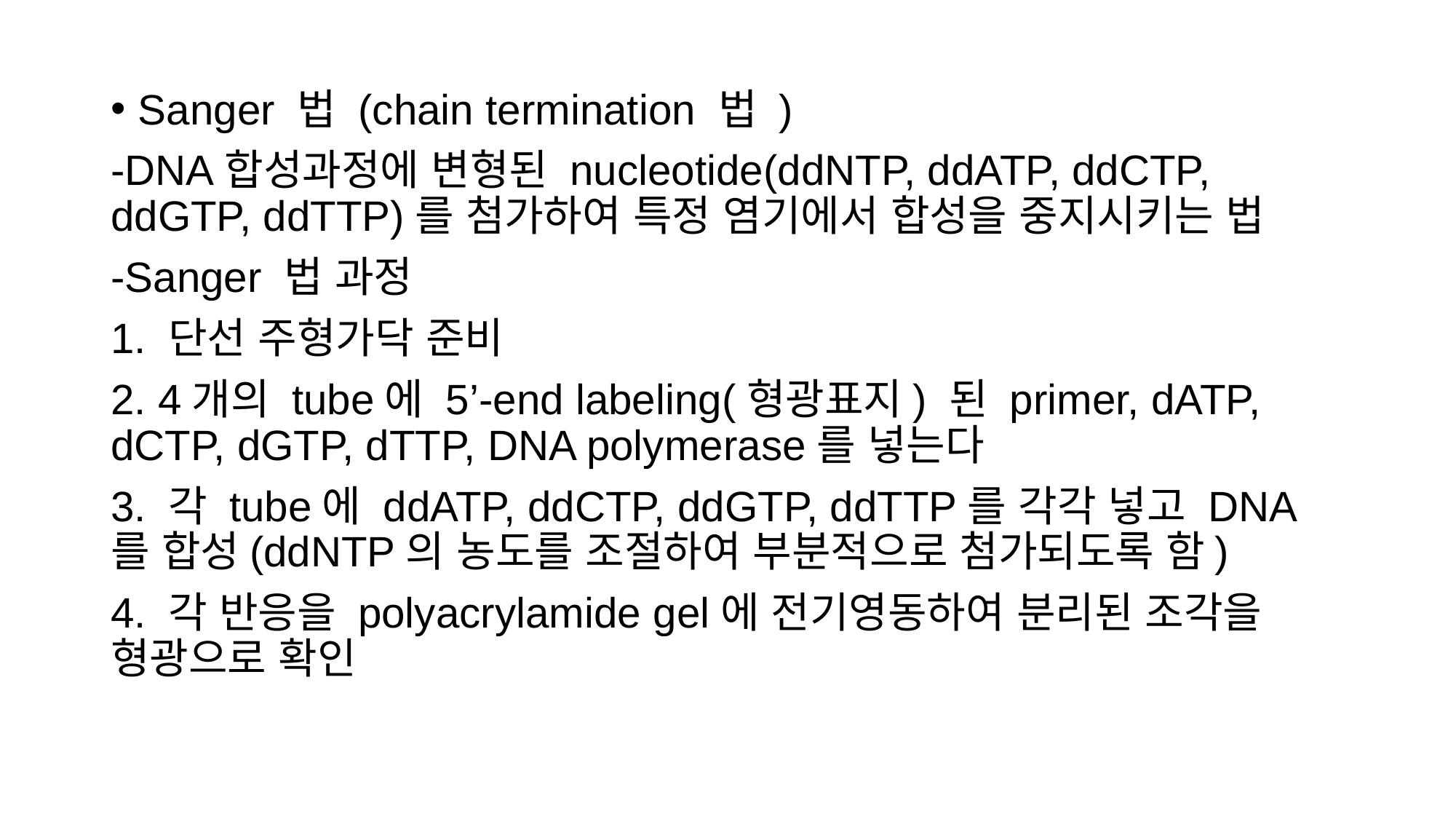

Sanger 법 (chain termination 법 )
-DNA합성과정에 변형된 nucleotide(ddNTP, ddATP, ddCTP, ddGTP, ddTTP)를 첨가하여 특정 염기에서 합성을 중지시키는 법
-Sanger 법 과정
1. 단선 주형가닥 준비
2. 4개의 tube에 5’-end labeling(형광표지) 된 primer, dATP, dCTP, dGTP, dTTP, DNA polymerase를 넣는다
3. 각 tube에 ddATP, ddCTP, ddGTP, ddTTP를 각각 넣고 DNA를 합성(ddNTP의 농도를 조절하여 부분적으로 첨가되도록 함)
4. 각 반응을 polyacrylamide gel에 전기영동하여 분리된 조각을 형광으로 확인